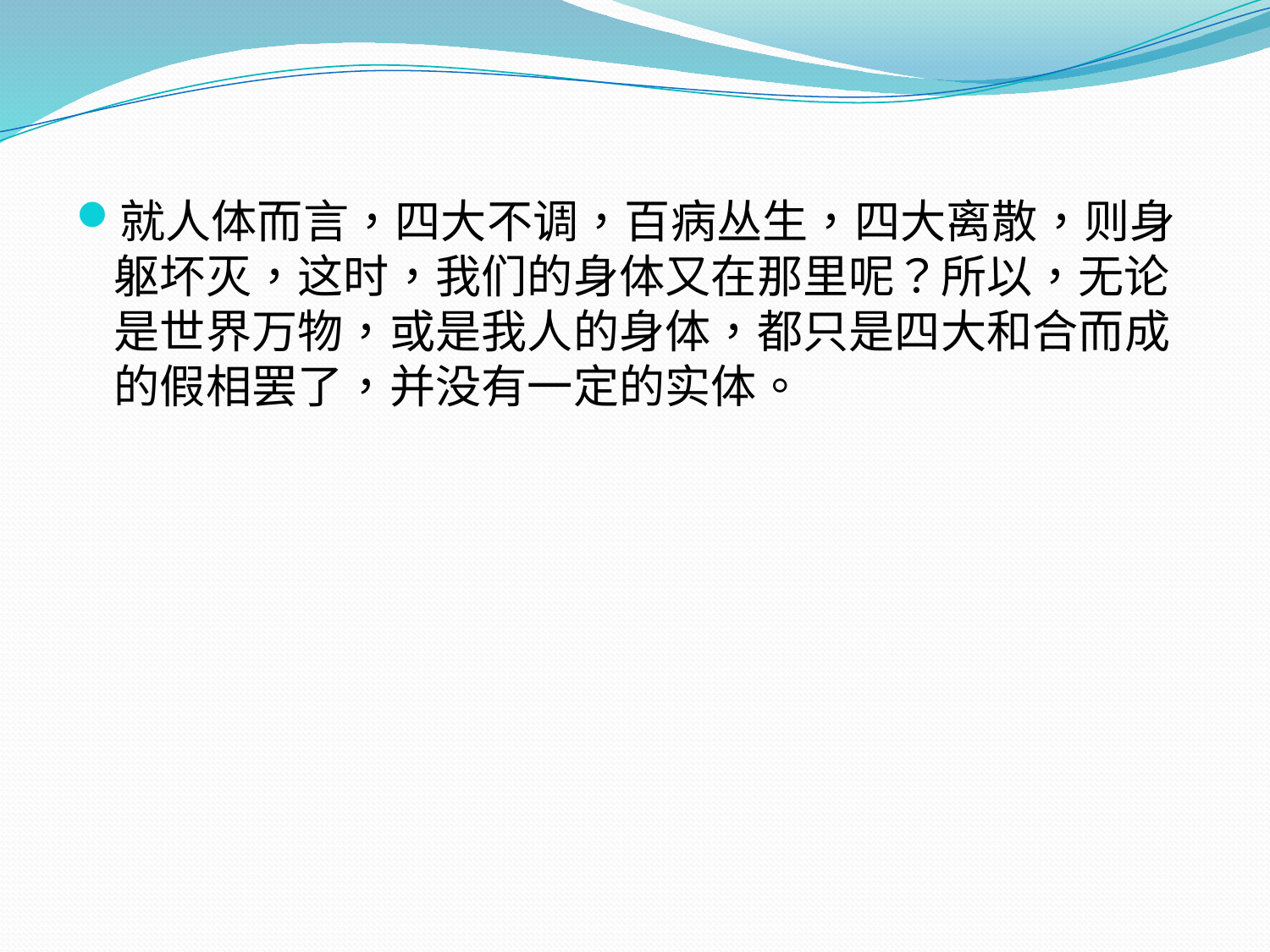

就人体而言，四大不调，百病丛生，四大离散，则身躯坏灭，这时，我们的身体又在那里呢？所以，无论是世界万物，或是我人的身体，都只是四大和合而成的假相罢了，并没有一定的实体。